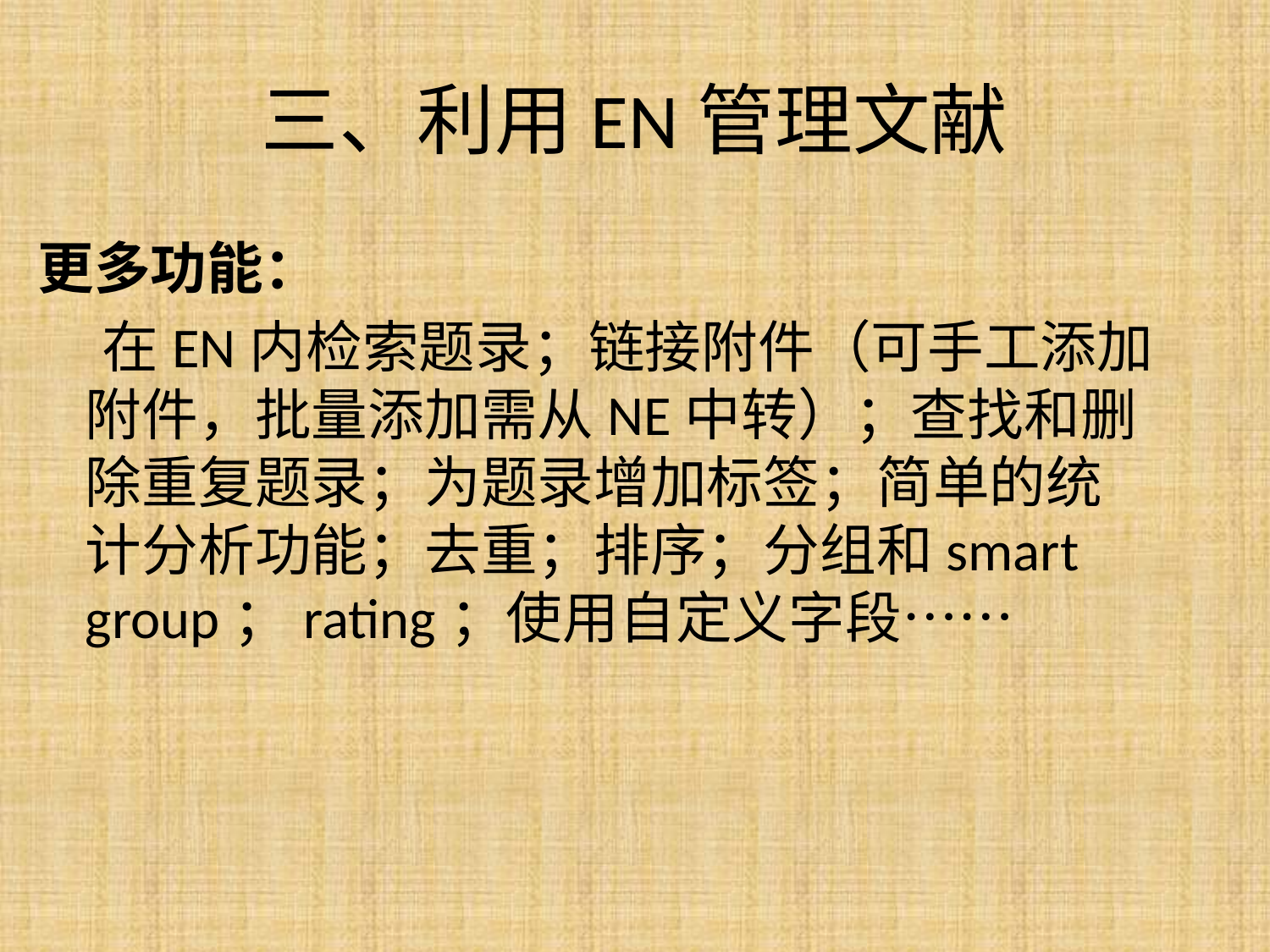

# 三、利用EN管理文献
更多功能：
    在EN内检索题录；链接附件（可手工添加附件，批量添加需从NE中转）；查找和删除重复题录；为题录增加标签；简单的统计分析功能；去重；排序；分组和smart group；rating；使用自定义字段……